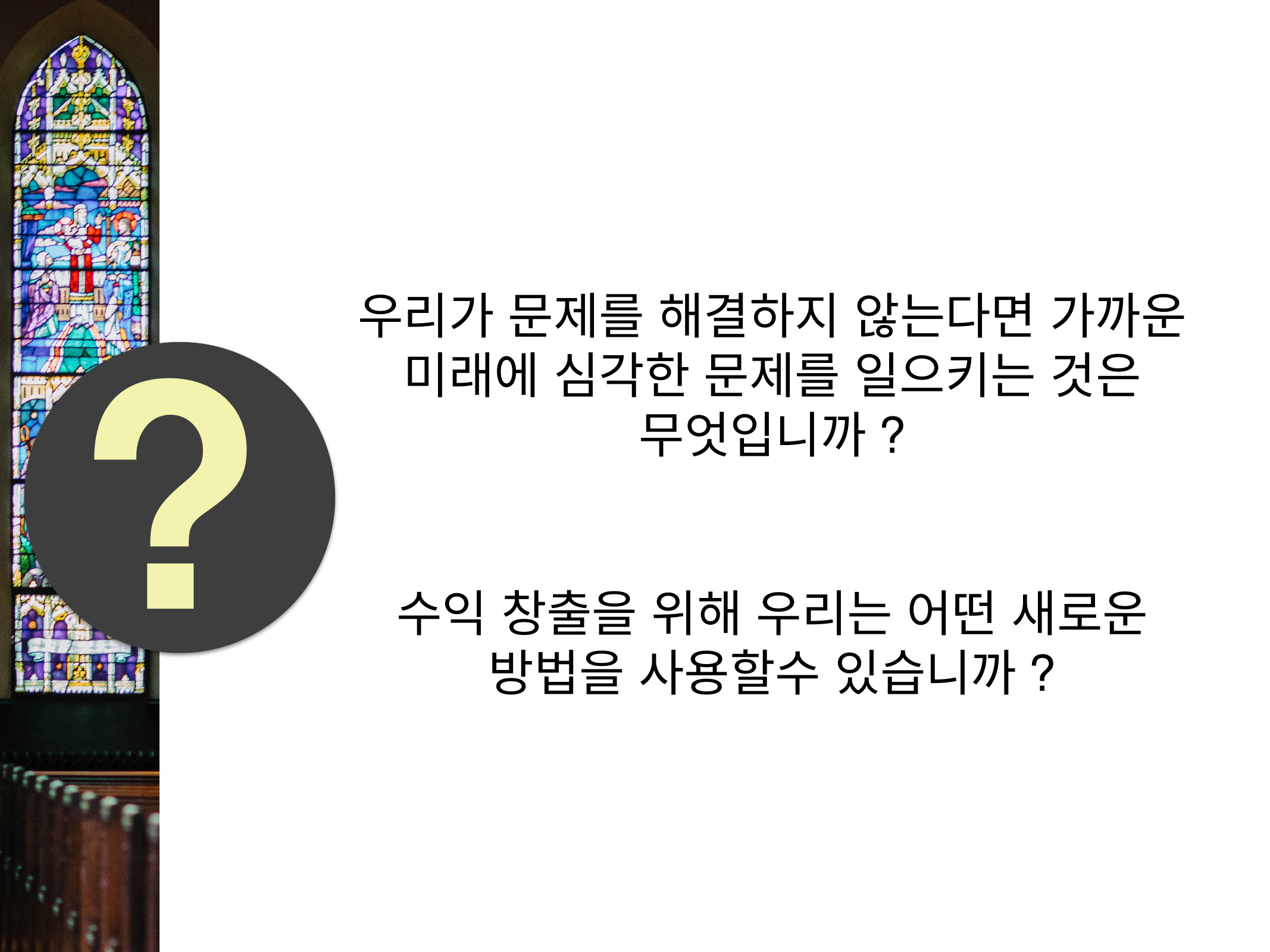

우리가 문제를 해결하지 않는다면 가까운 미래에 심각한 문제를 일으키는 것은 무엇입니까?

수익 창출을 위해 우리는 어떤 새로운 방법을 사용할수 있습니까?
?